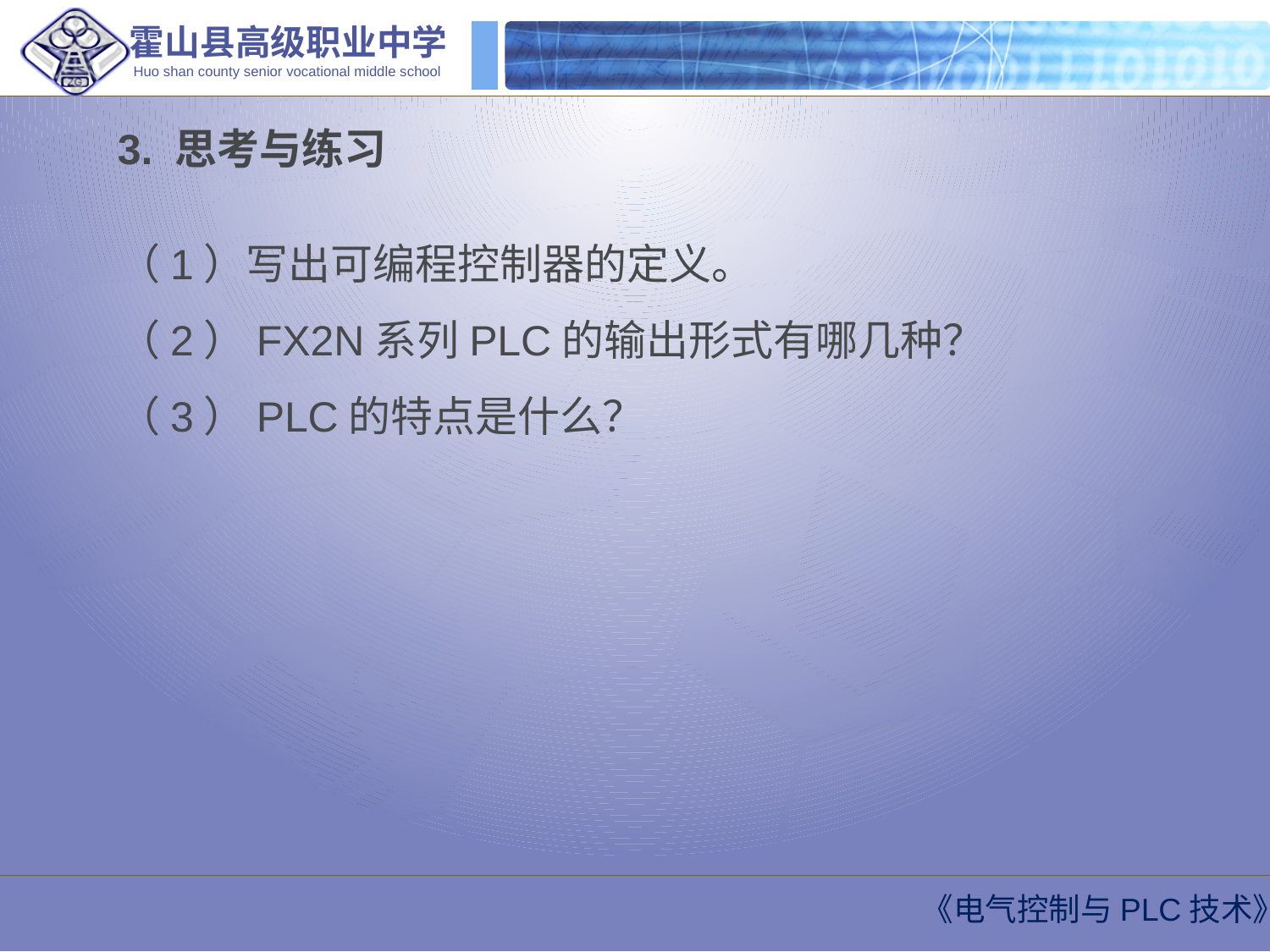

3. 思考与练习
（1）写出可编程控制器的定义。
（2）FX2N系列PLC的输出形式有哪几种？
（3）PLC的特点是什么？